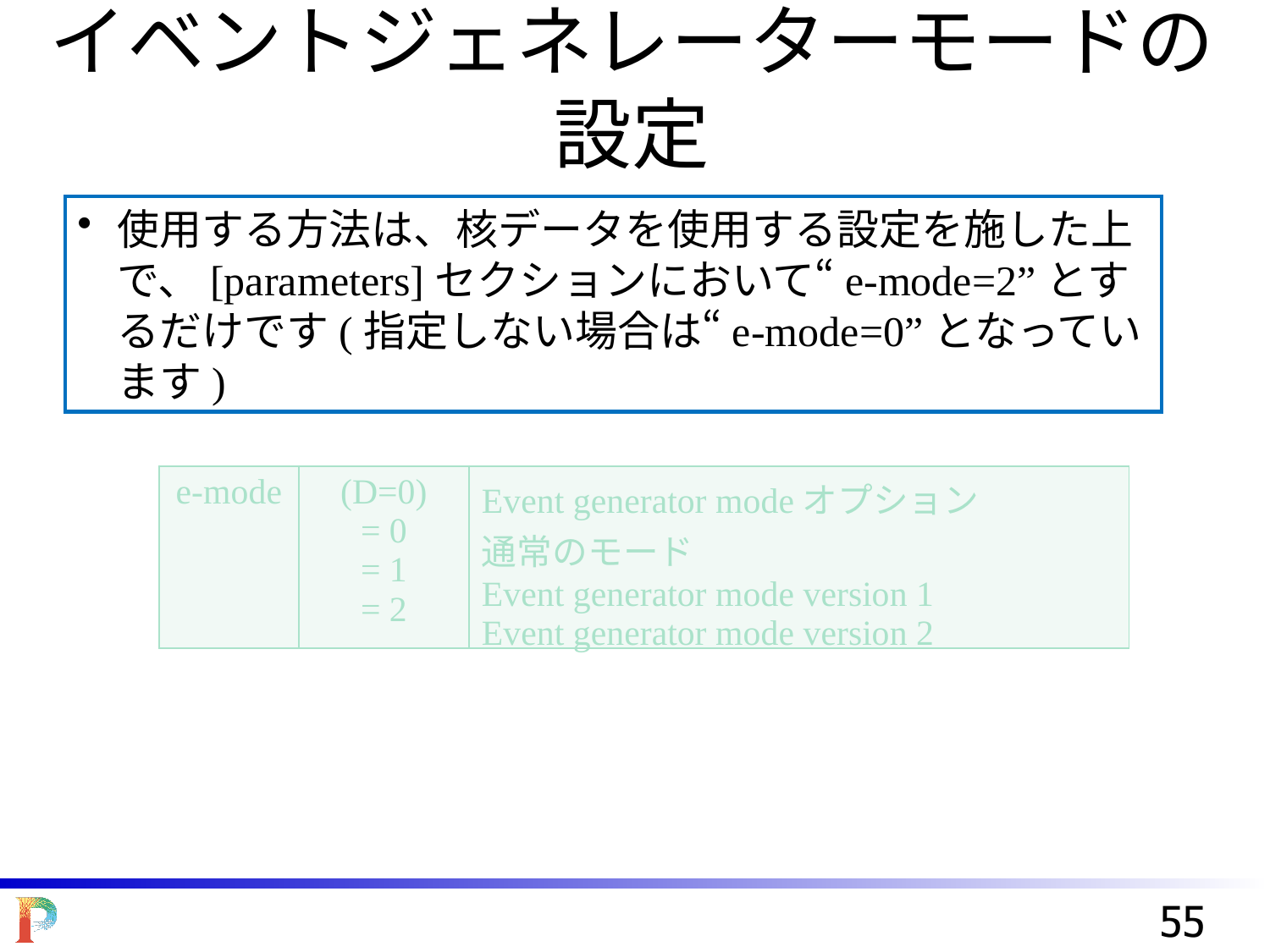

# イベントジェネレーターモードの設定
使用する方法は、核データを使用する設定を施した上で、[parameters]セクションにおいて“e-mode=2”とするだけです(指定しない場合は“e-mode=0”となっています)
| e-mode | (D=0) = 0 = 1 = 2 | Event generator modeオプション 通常のモード Event generator mode version 1 Event generator mode version 2 |
| --- | --- | --- |